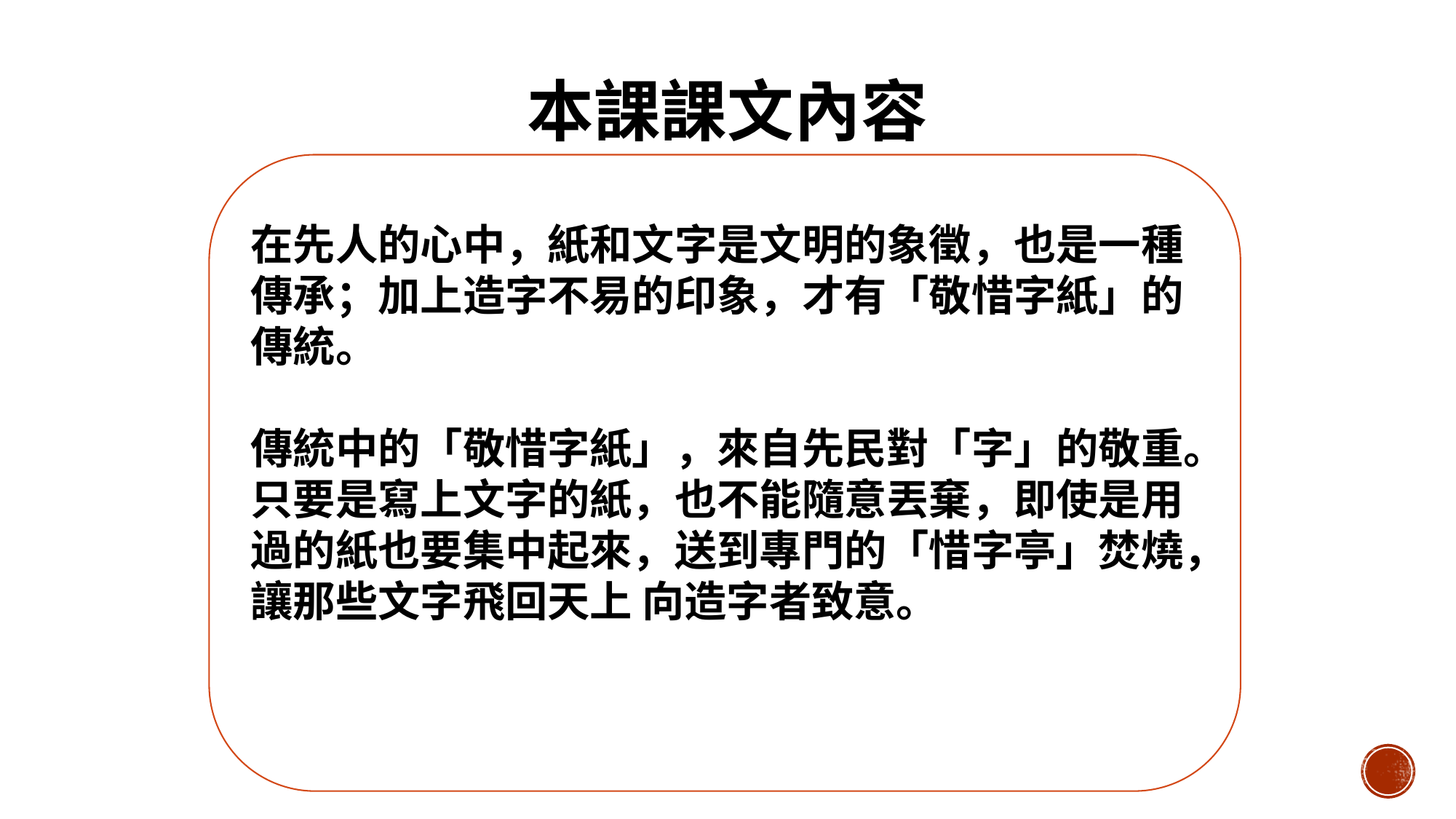

本課課文內容
在先人的心中，紙和文字是文明的象徵，也是一種傳承；加上造字不易的印象，才有「敬惜字紙」的傳統。

傳統中的「敬惜字紙」，來自先民對「字」的敬重。只要是寫上文字的紙，也不能隨意丟棄，即使是用過的紙也要集中起來，送到專門的「惜字亭」焚燒，讓那些文字飛回天上 向造字者致意。